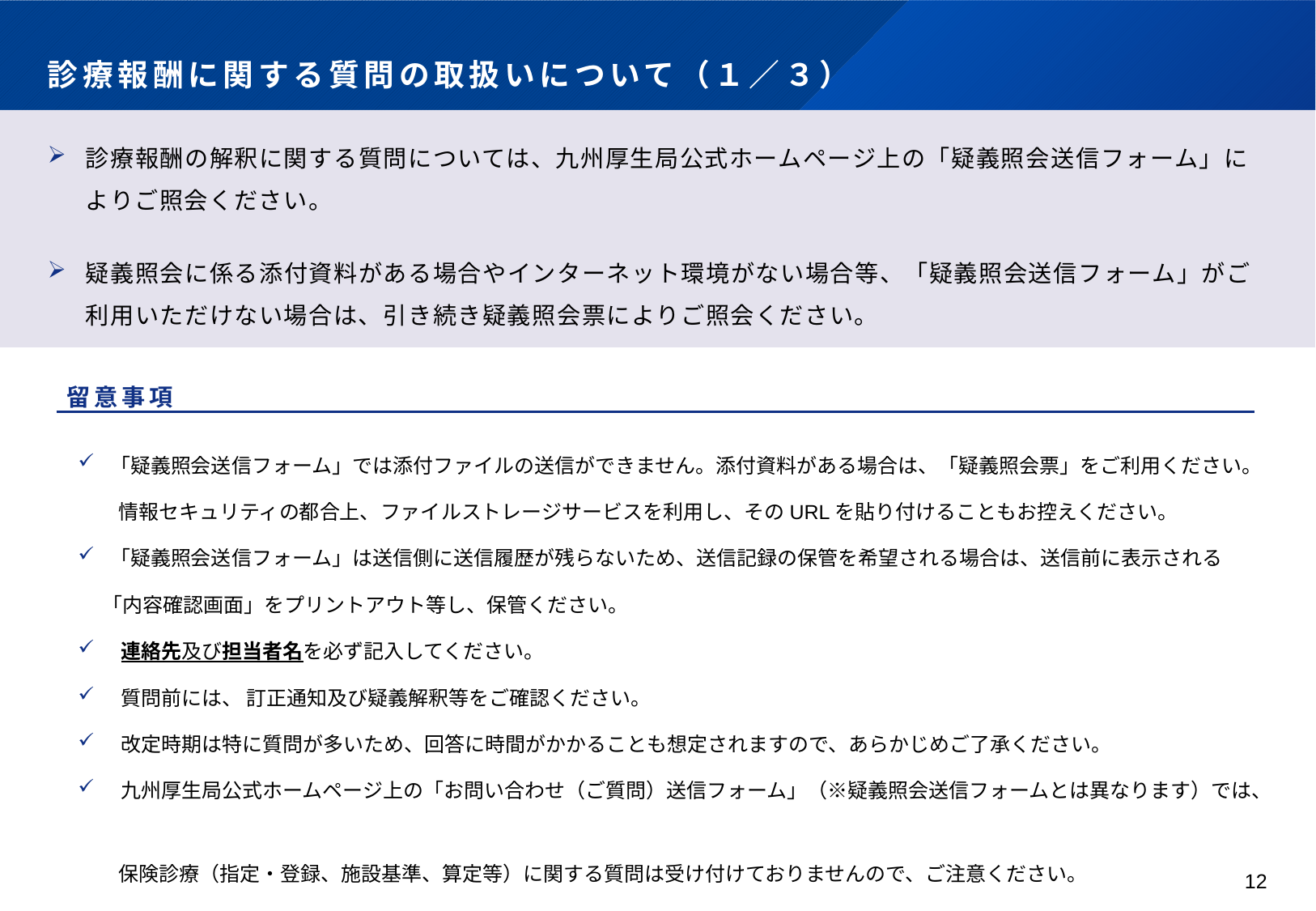

# 診療報酬に関する質問の取扱いについて（１／３）
診療報酬の解釈に関する質問については、九州厚生局公式ホームページ上の「疑義照会送信フォーム」によりご照会ください。
疑義照会に係る添付資料がある場合やインターネット環境がない場合等、「疑義照会送信フォーム」がご利用いただけない場合は、引き続き疑義照会票によりご照会ください。
留意事項
 「疑義照会送信フォーム」では添付ファイルの送信ができません。添付資料がある場合は、「疑義照会票」をご利用ください。
　　情報セキュリティの都合上、ファイルストレージサービスを利用し、そのURLを貼り付けることもお控えください。
 「疑義照会送信フォーム」は送信側に送信履歴が残らないため、送信記録の保管を希望される場合は、送信前に表示される
　 「内容確認画面」をプリントアウト等し、保管ください。
　連絡先及び担当者名を必ず記入してください。
　質問前には、 訂正通知及び疑義解釈等をご確認ください。
　改定時期は特に質問が多いため、回答に時間がかかることも想定されますので、あらかじめご了承ください。
　九州厚生局公式ホームページ上の「お問い合わせ（ご質問）送信フォーム」（※疑義照会送信フォームとは異なります）では、
　　保険診療（指定・登録、施設基準、算定等）に関する質問は受け付けておりませんので、ご注意ください。
12